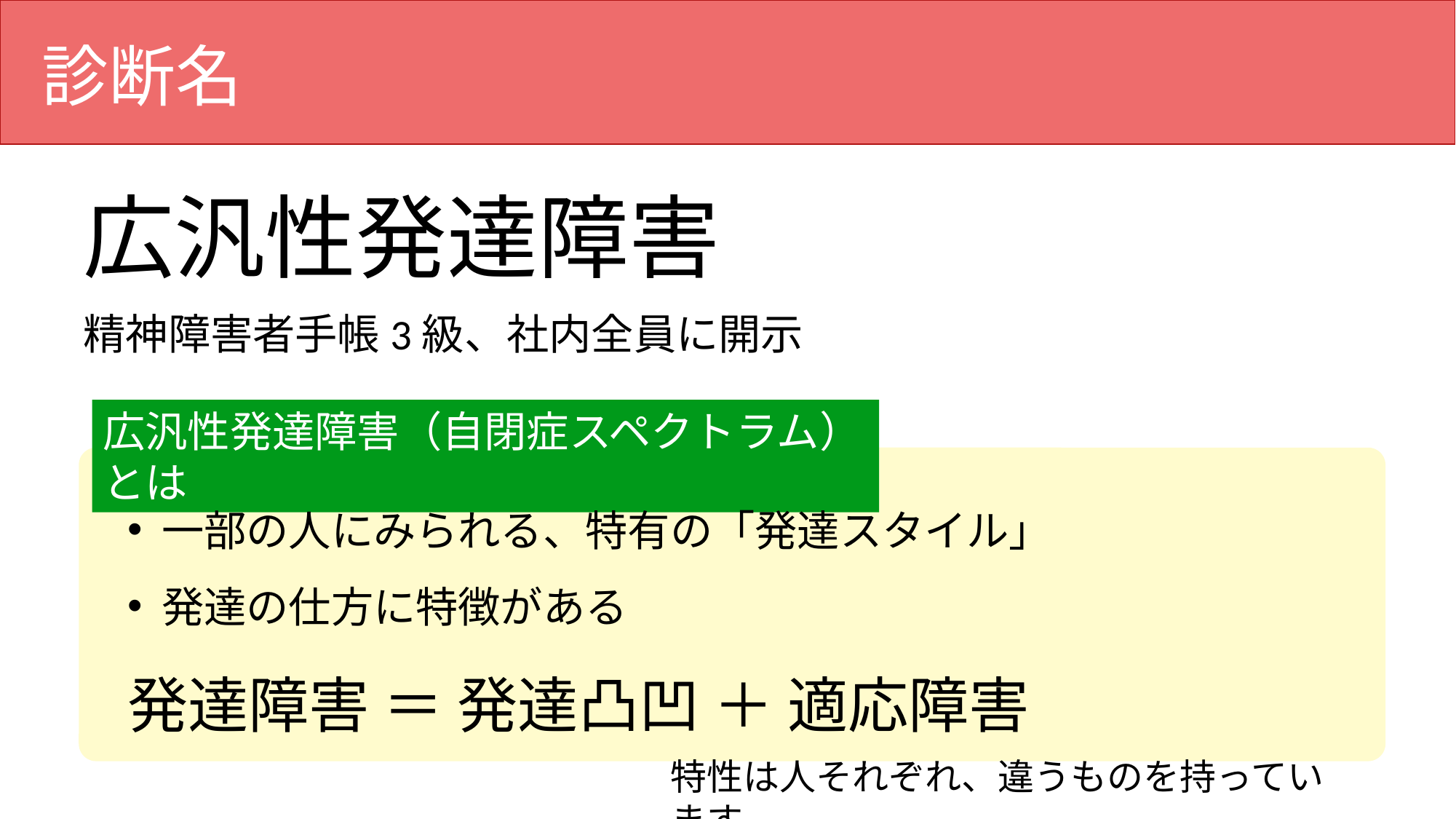

# 診断名
広汎性発達障害
精神障害者手帳3級、社内全員に開示
広汎性発達障害（自閉症スペクトラム）とは

一部の人にみられる、特有の「発達スタイル」
発達の仕方に特徴がある
発達障害 ＝ 発達凸凹 ＋ 適応障害
特性は人それぞれ、違うものを持っています